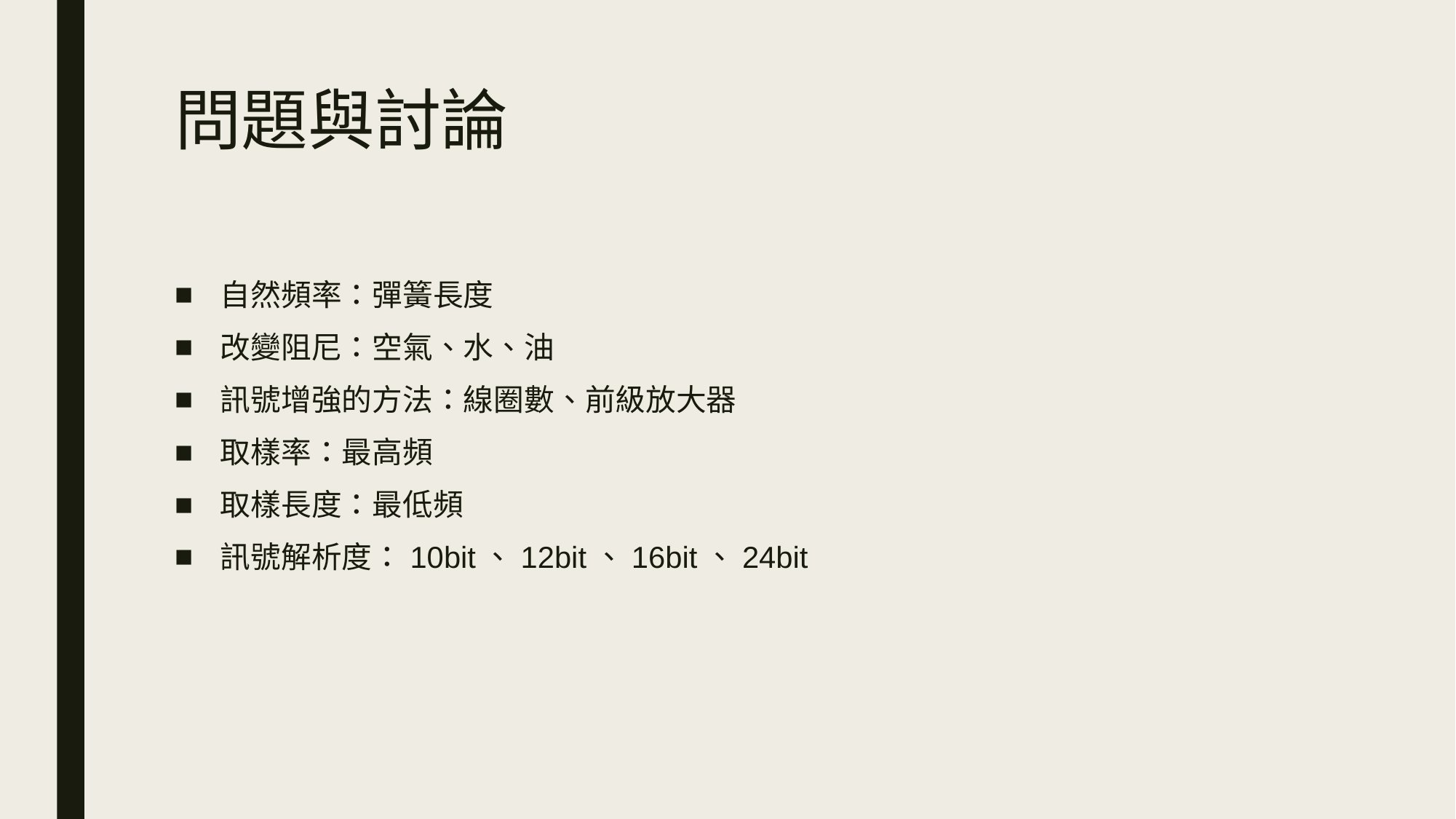

# 問題與討論
自然頻率：彈簧長度
改變阻尼：空氣、水、油
訊號增強的方法：線圈數、前級放大器
取樣率：最高頻
取樣長度：最低頻
訊號解析度：10bit、12bit、16bit、24bit